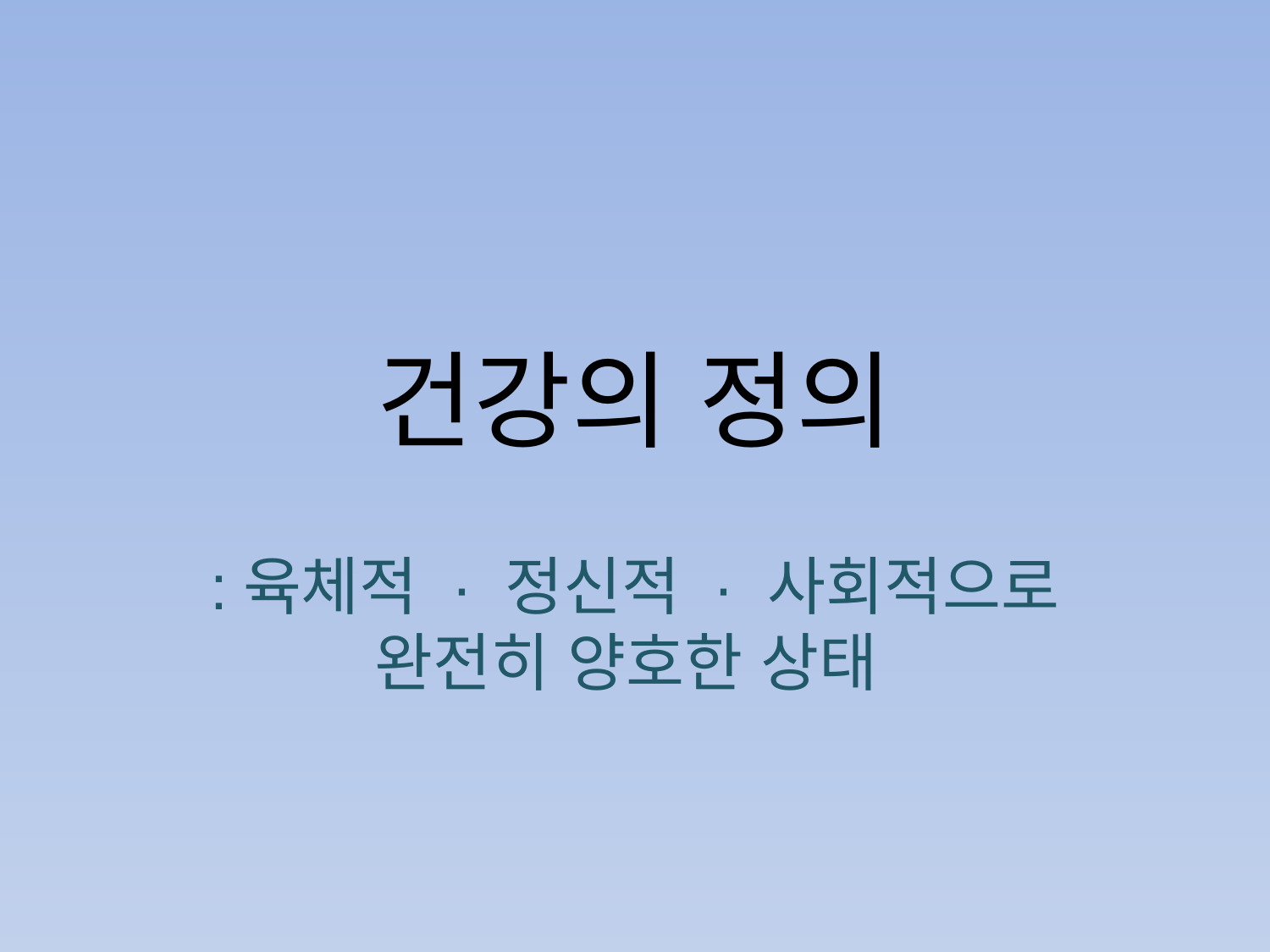

# 건강의 정의
:육체적 · 정신적 · 사회적으로 완전히 양호한 상태